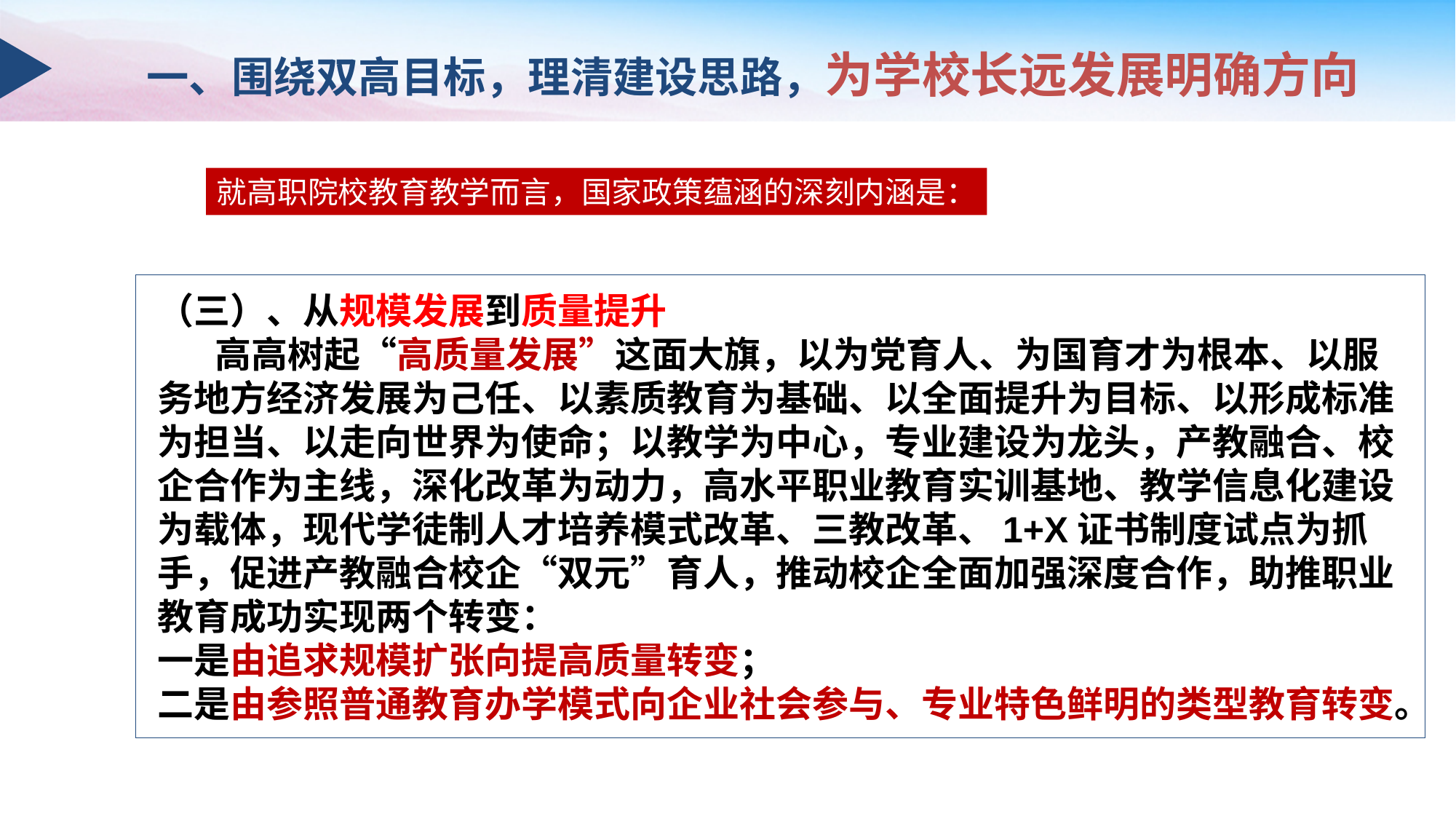

一、围绕双高目标，理清建设思路，为学校长远发展明确方向
就高职院校教育教学而言，国家政策蕴涵的深刻内涵是：
（三）、从规模发展到质量提升
      高高树起“高质量发展”这面大旗，以为党育人、为国育才为根本、以服务地方经济发展为己任、以素质教育为基础、以全面提升为目标、以形成标准为担当、以走向世界为使命；以教学为中心，专业建设为龙头，产教融合、校企合作为主线，深化改革为动力，高水平职业教育实训基地、教学信息化建设为载体，现代学徒制人才培养模式改革、三教改革、1+X证书制度试点为抓手，促进产教融合校企“双元”育人，推动校企全面加强深度合作，助推职业教育成功实现两个转变：
一是由追求规模扩张向提高质量转变；
二是由参照普通教育办学模式向企业社会参与、专业特色鲜明的类型教育转变。